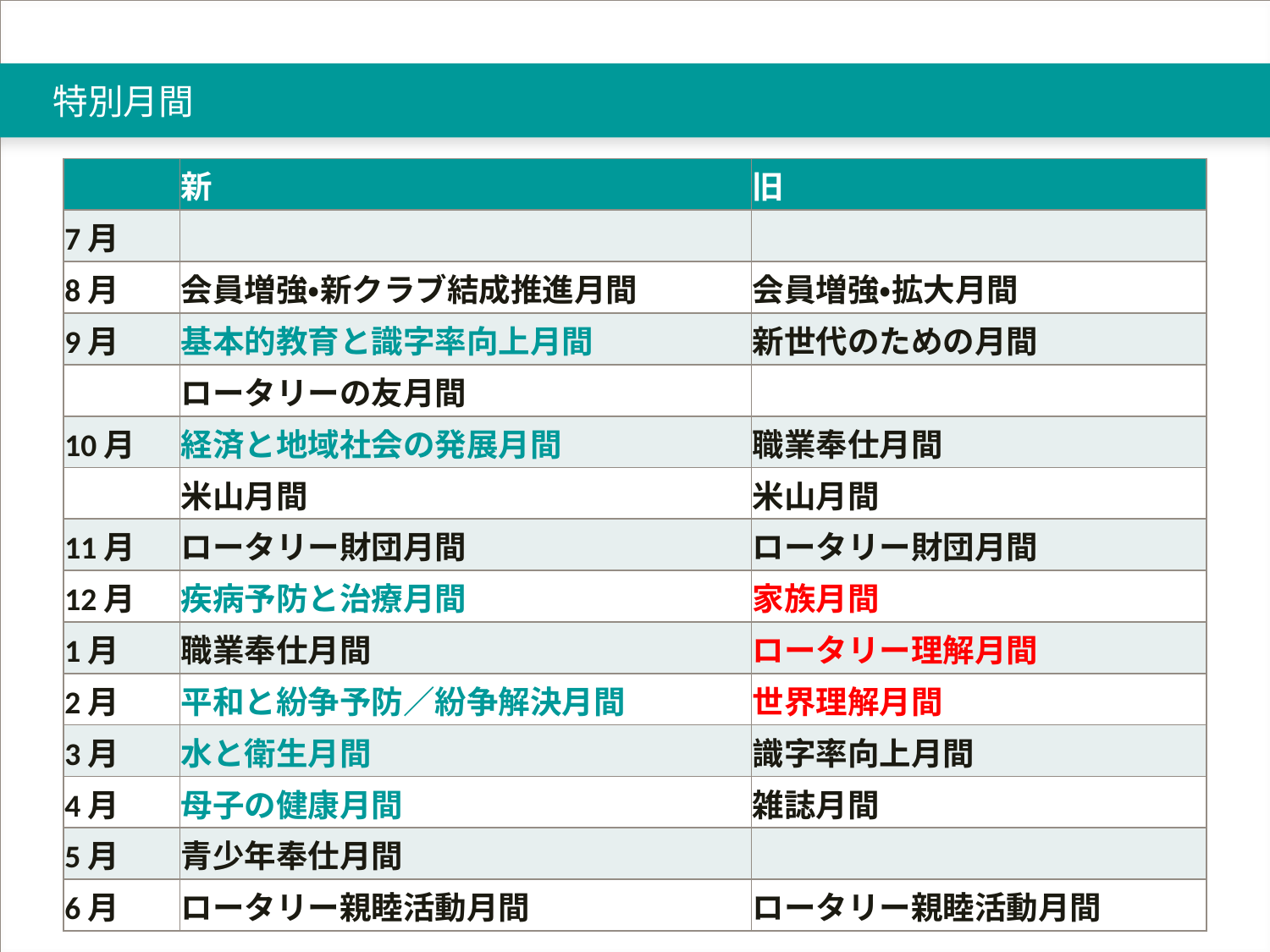

# 特別月間
|  | 新 | 旧 |
| --- | --- | --- |
| 7月 |  |  |
| 8月 | 会員増強・新クラブ結成推進月間 | 会員増強・拡大月間 |
| 9月 | 基本的教育と識字率向上月間 | 新世代のための月間 |
|  | ロータリーの友月間 |  |
| 10月 | 経済と地域社会の発展月間 | 職業奉仕月間 |
|  | 米山月間 | 米山月間 |
| 11月 | ロータリー財団月間 | ロータリー財団月間 |
| 12月 | 疾病予防と治療月間 | 家族月間 |
| 1月 | 職業奉仕月間 | ロータリー理解月間 |
| 2月 | 平和と紛争予防／紛争解決月間 | 世界理解月間 |
| 3月 | 水と衛生月間 | 識字率向上月間 |
| 4月 | 母子の健康月間 | 雑誌月間 |
| 5月 | 青少年奉仕月間 |  |
| 6月 | ロータリー親睦活動月間 | ロータリー親睦活動月間 |